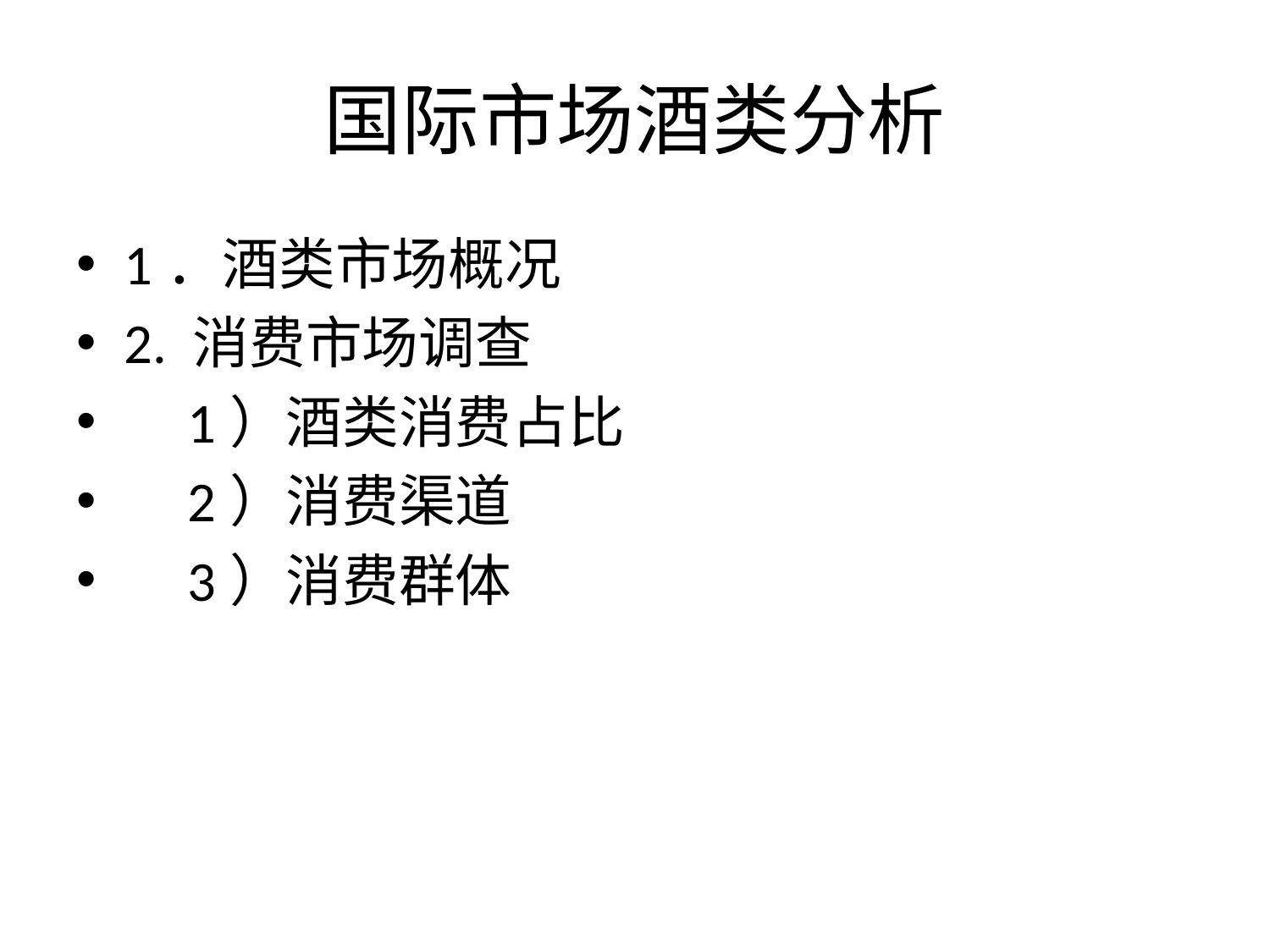

# 国际市场酒类分析
1．酒类市场概况
2. 消费市场调查
     1）酒类消费占比
     2）消费渠道
     3）消费群体